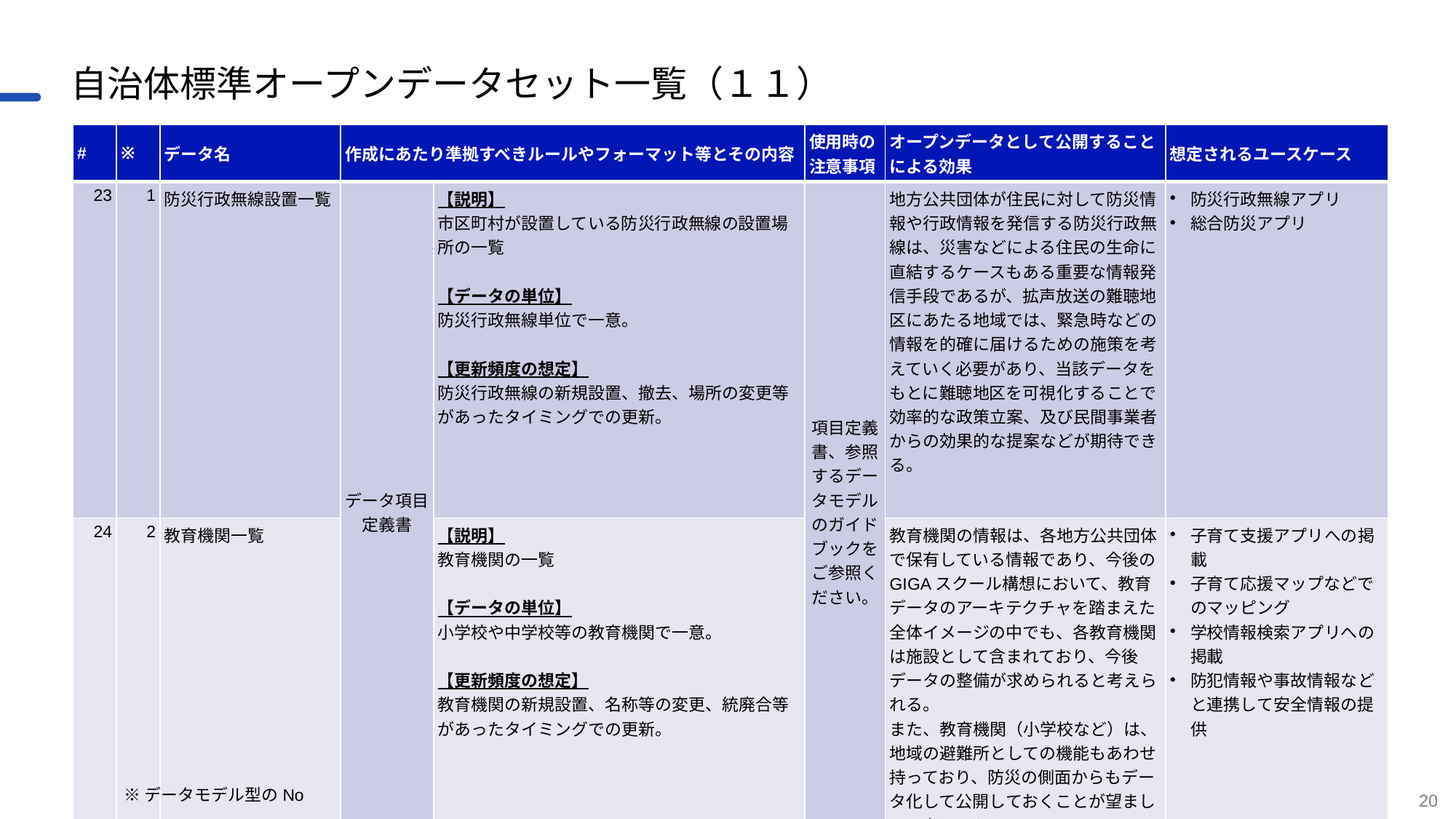

# 自治体標準オープンデータセット一覧（１１）
| # | ※ | データ名 | 作成にあたり準拠すべきルールやフォーマット等とその内容 |  | 使用時の注意事項 | オープンデータとして公開することによる効果 | 想定されるユースケース |
| --- | --- | --- | --- | --- | --- | --- | --- |
| 23 | 1 | 防災行政無線設置一覧 | データ項目定義書 | 【説明】 市区町村が設置している防災行政無線の設置場所の一覧 【データの単位】 防災行政無線単位で一意。 【更新頻度の想定】 防災行政無線の新規設置、撤去、場所の変更等があったタイミングでの更新。 | 項目定義書、参照するデータモデルのガイドブックをご参照ください。 | 地方公共団体が住民に対して防災情報や行政情報を発信する防災行政無線は、災害などによる住民の生命に直結するケースもある重要な情報発信手段であるが、拡声放送の難聴地区にあたる地域では、緊急時などの情報を的確に届けるための施策を考えていく必要があり、当該データをもとに難聴地区を可視化することで効率的な政策立案、及び民間事業者からの効果的な提案などが期待できる。 | 防災行政無線アプリ 総合防災アプリ |
| 24 | 2 | 教育機関一覧 |  | 【説明】 教育機関の一覧 【データの単位】 小学校や中学校等の教育機関で一意。 【更新頻度の想定】 教育機関の新規設置、名称等の変更、統廃合等があったタイミングでの更新。 |  | 教育機関の情報は、各地方公共団体で保有している情報であり、今後のGIGAスクール構想において、教育データのアーキテクチャを踏まえた全体イメージの中でも、各教育機関は施設として含まれており、今後データの整備が求められると考えられる。 また、教育機関（小学校など）は、地域の避難所としての機能もあわせ持っており、防災の側面からもデータ化して公開しておくことが望ましいと考えられる。 | 子育て支援アプリへの掲載 子育て応援マップなどでのマッピング 学校情報検索アプリへの掲載 防犯情報や事故情報などと連携して安全情報の提供 |
※データモデル型のNo